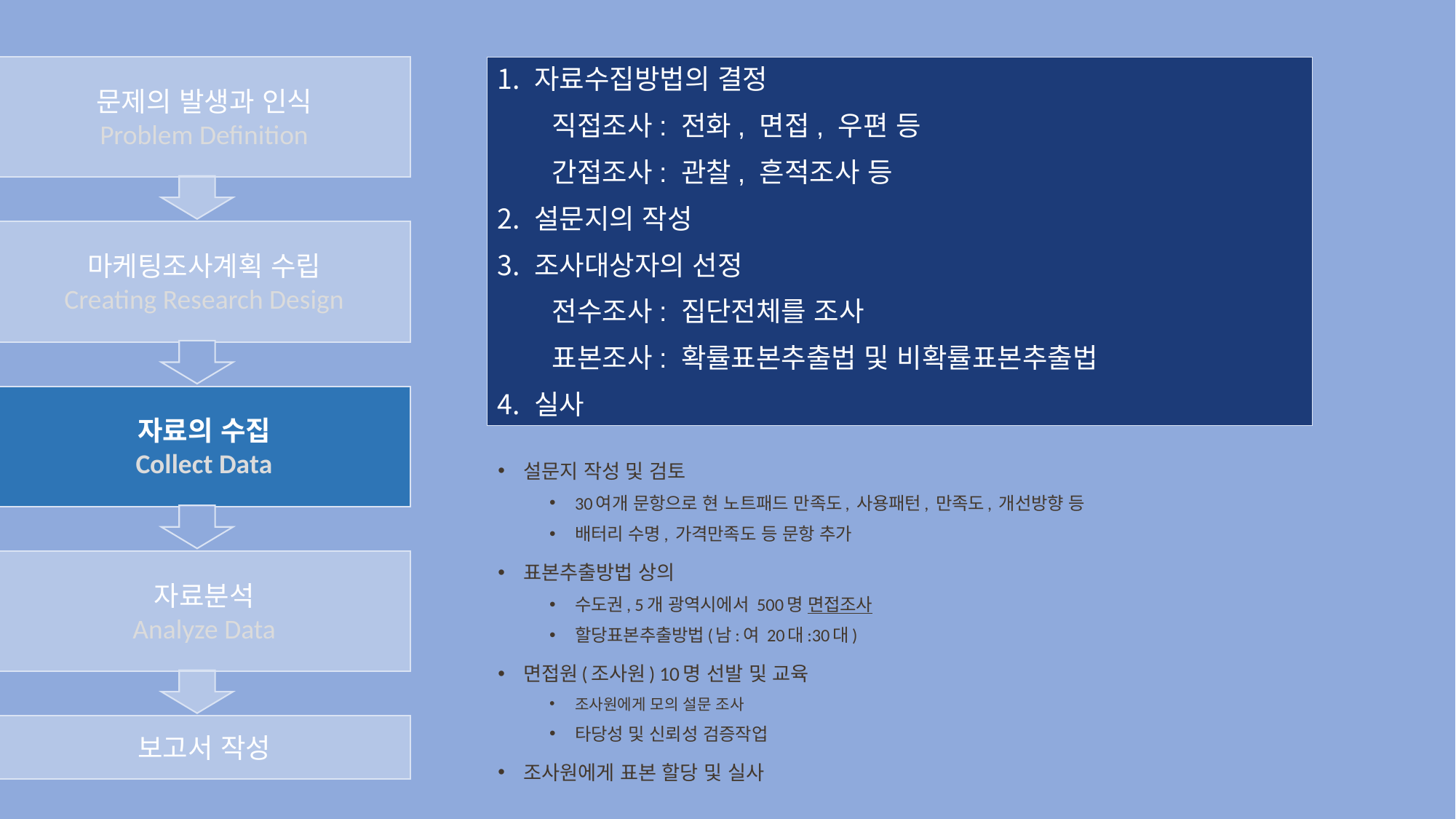

문제의 발생과 인식
Problem Definition
 자료수집방법의 결정
직접조사: 전화, 면접, 우편 등
간접조사: 관찰, 흔적조사 등
 설문지의 작성
 조사대상자의 선정
전수조사: 집단전체를 조사
표본조사: 확률표본추출법 및 비확률표본추출법
 실사

마케팅조사계획 수립
Creating Research Design

자료의 수집
Collect Data
설문지 작성 및 검토
30여개 문항으로 현 노트패드 만족도, 사용패턴, 만족도, 개선방향 등
배터리 수명, 가격만족도 등 문항 추가
표본추출방법 상의
수도권, 5개 광역시에서 500명 면접조사
할당표본추출방법(남:여 20대:30대)
면접원(조사원) 10명 선발 및 교육
조사원에게 모의 설문 조사
타당성 및 신뢰성 검증작업
조사원에게 표본 할당 및 실사

자료분석
Analyze Data

보고서 작성